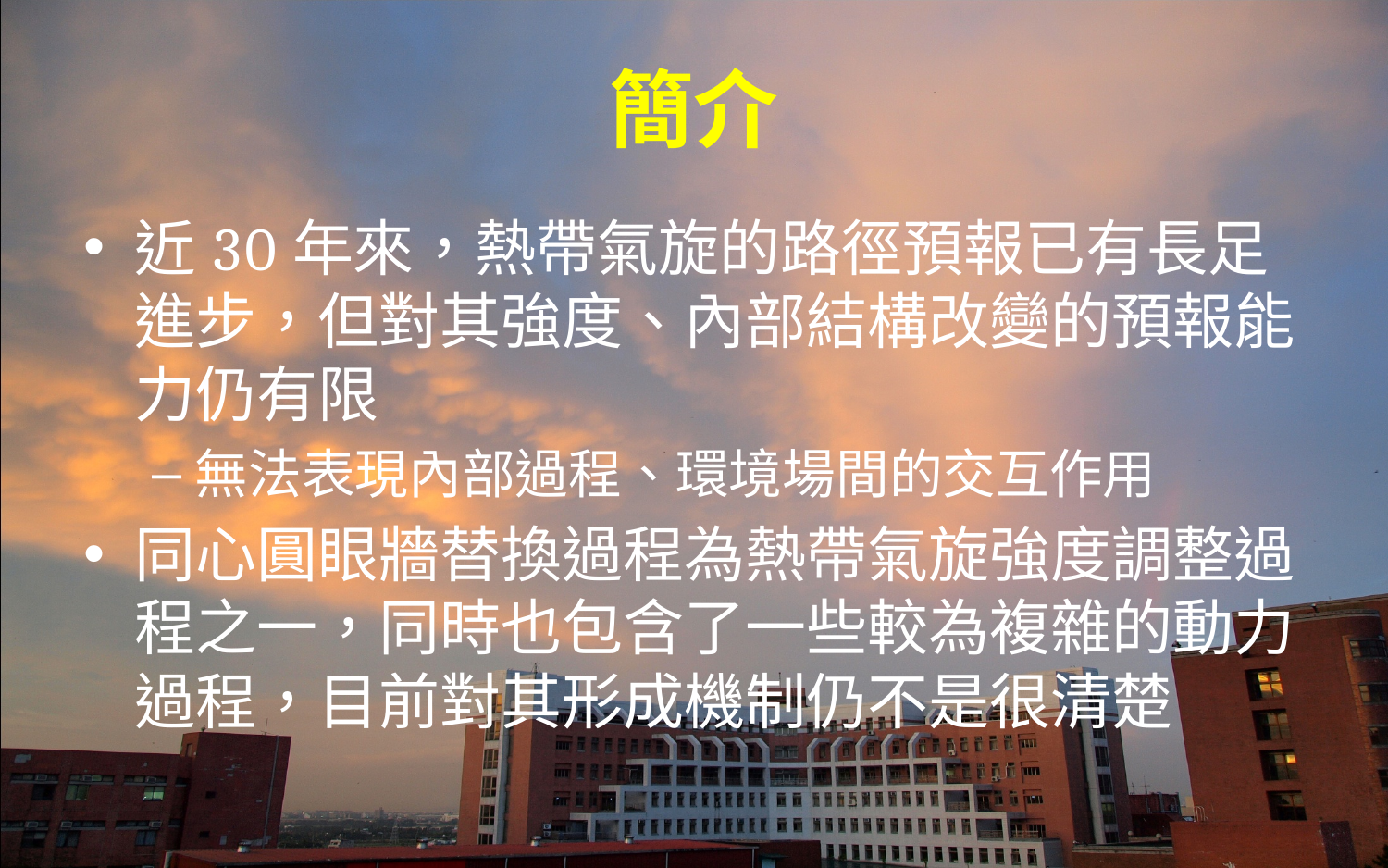

# 簡介
近30年來，熱帶氣旋的路徑預報已有長足進步，但對其強度、內部結構改變的預報能力仍有限
無法表現內部過程、環境場間的交互作用
同心圓眼牆替換過程為熱帶氣旋強度調整過程之一，同時也包含了一些較為複雜的動力過程，目前對其形成機制仍不是很清楚